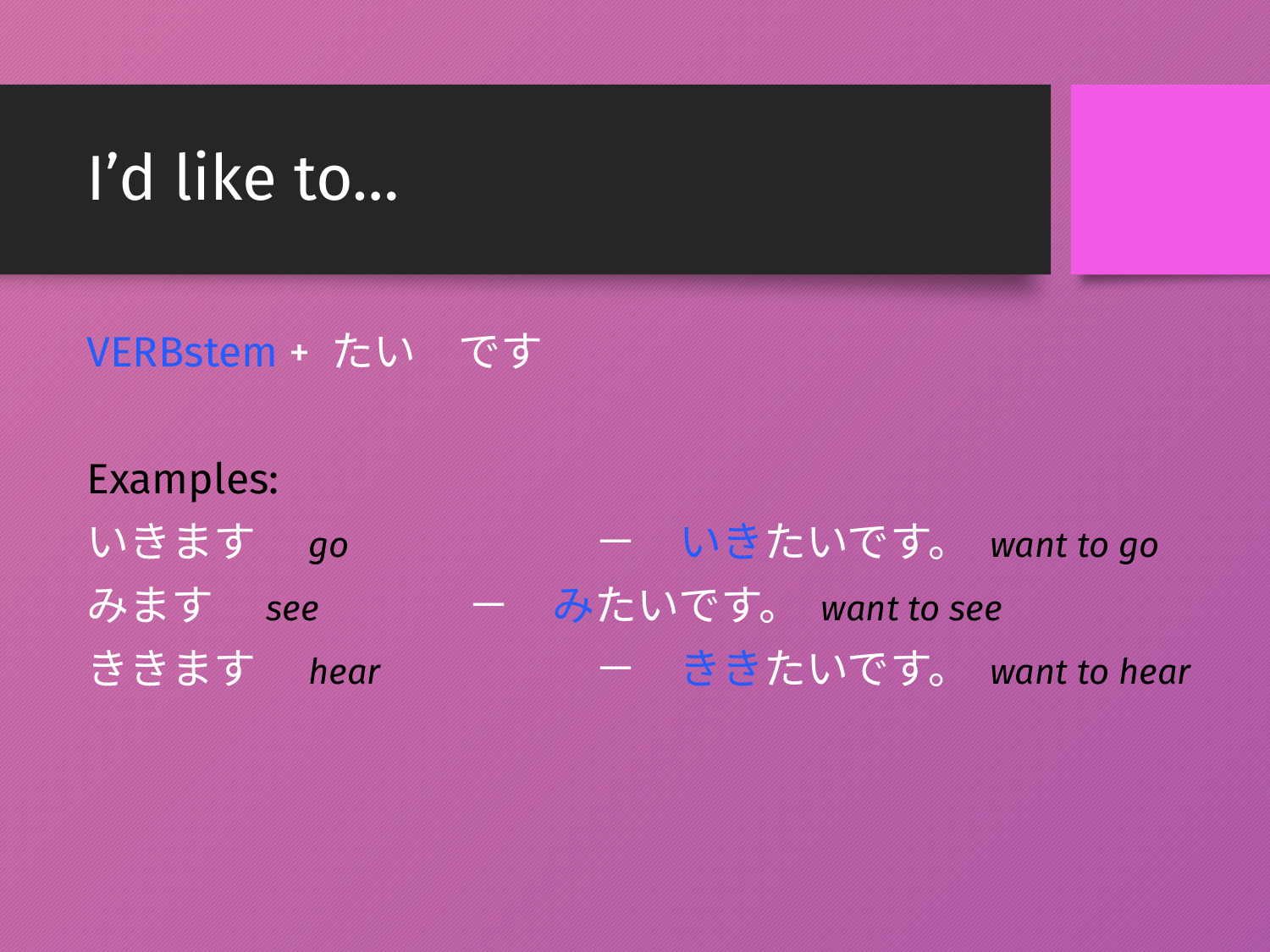

# I’d like to…
VERBstem + たい　です

Examples:
いきます　go		－　いきたいです。 want to go
みます　see		－　みたいです。 want to see
ききます　hear		－　ききたいです。 want to hear